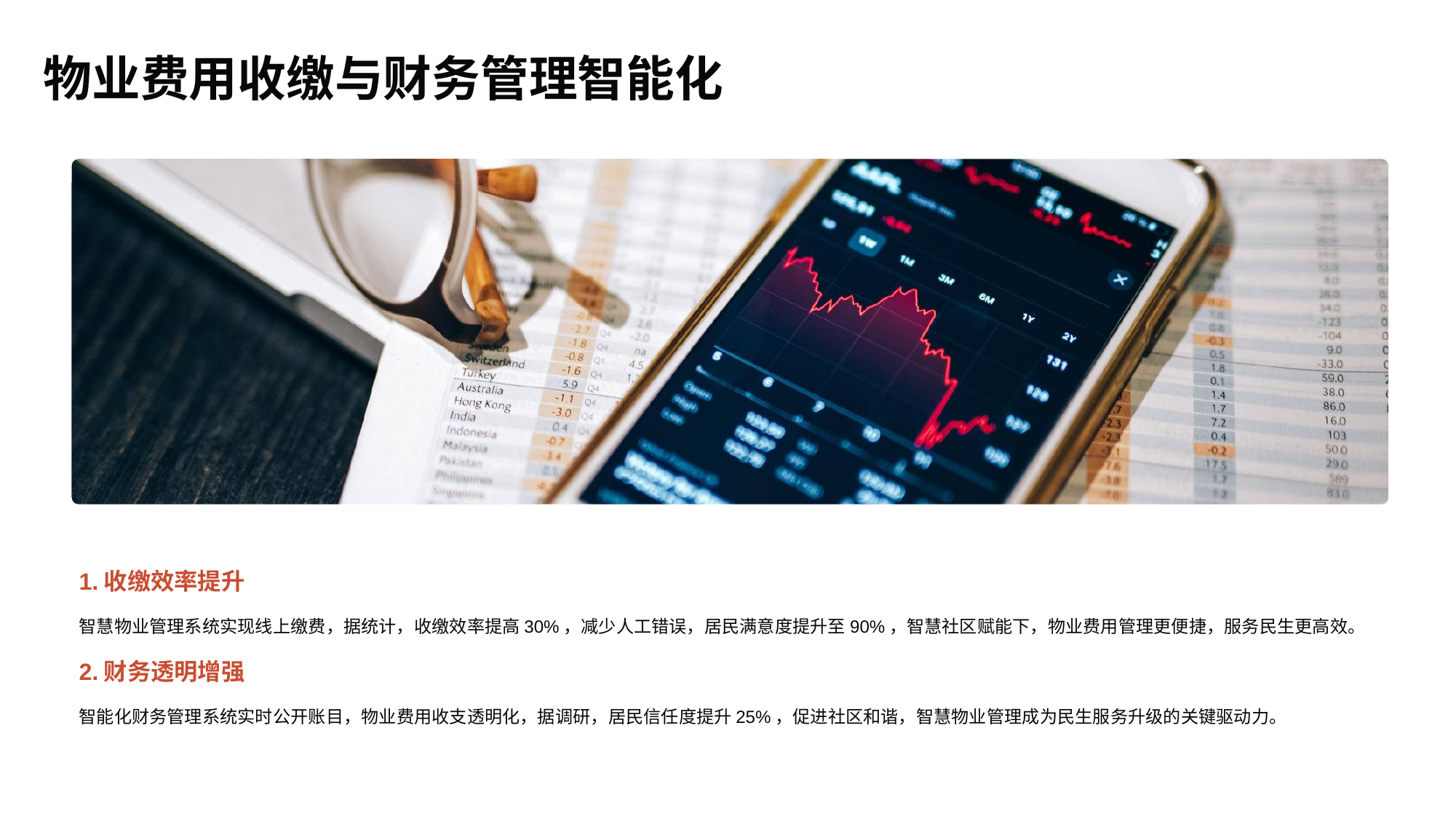

物业费用收缴与财务管理智能化

1.收缴效率提升
智慧物业管理系统实现线上缴费，据统计，收缴效率提高30%，减少人工错误，居民满意度提升至90%，智慧社区赋能下，物业费用管理更便捷，服务民生更高效。
2.财务透明增强
智能化财务管理系统实时公开账目，物业费用收支透明化，据调研，居民信任度提升25%，促进社区和谐，智慧物业管理成为民生服务升级的关键驱动力。